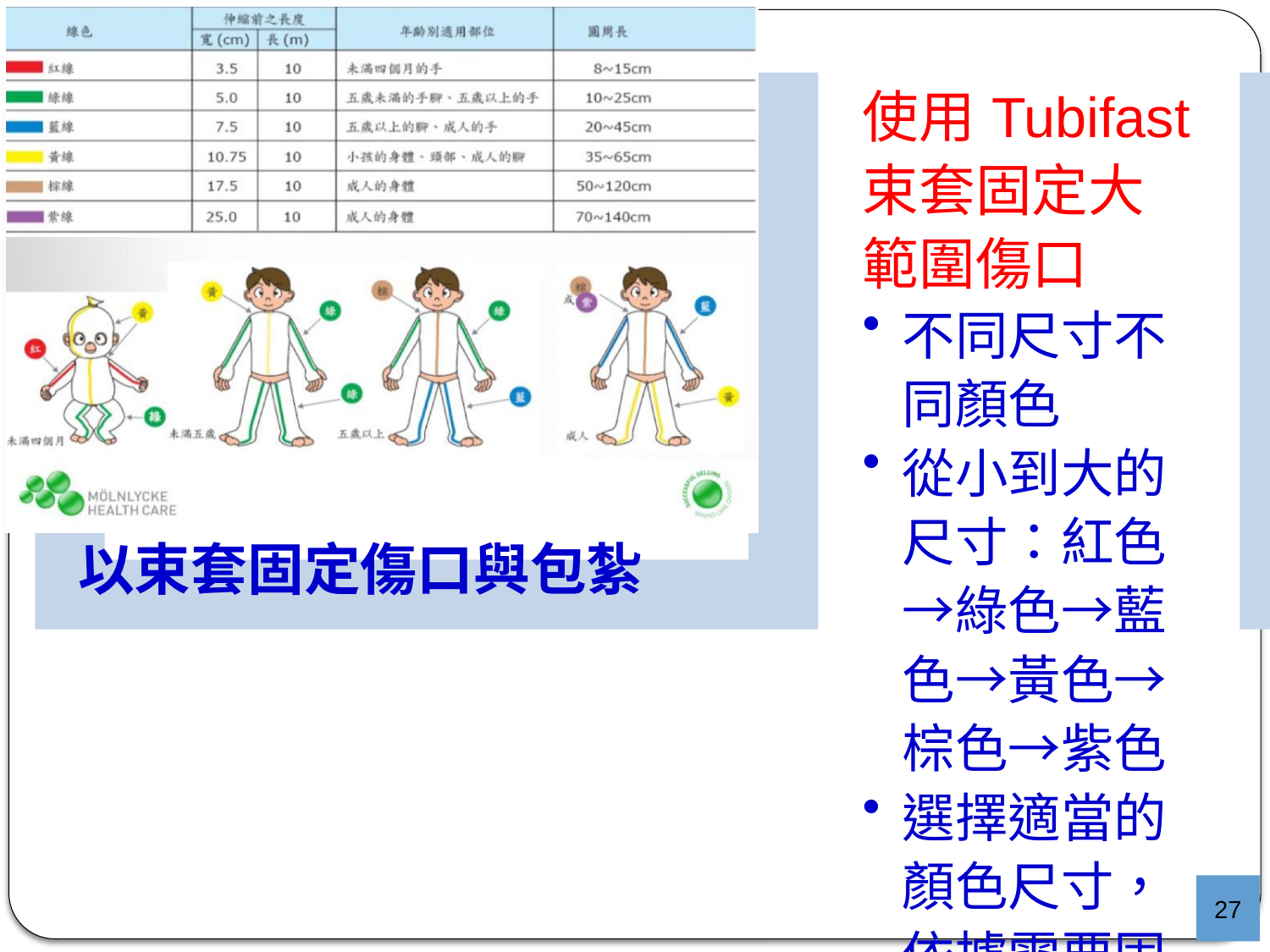

使用Tubifast束套固定大範圍傷口
以束套固定傷口與包紮
從小到大的尺寸：紅色→綠色→藍色→黃色→棕色→紫色

27